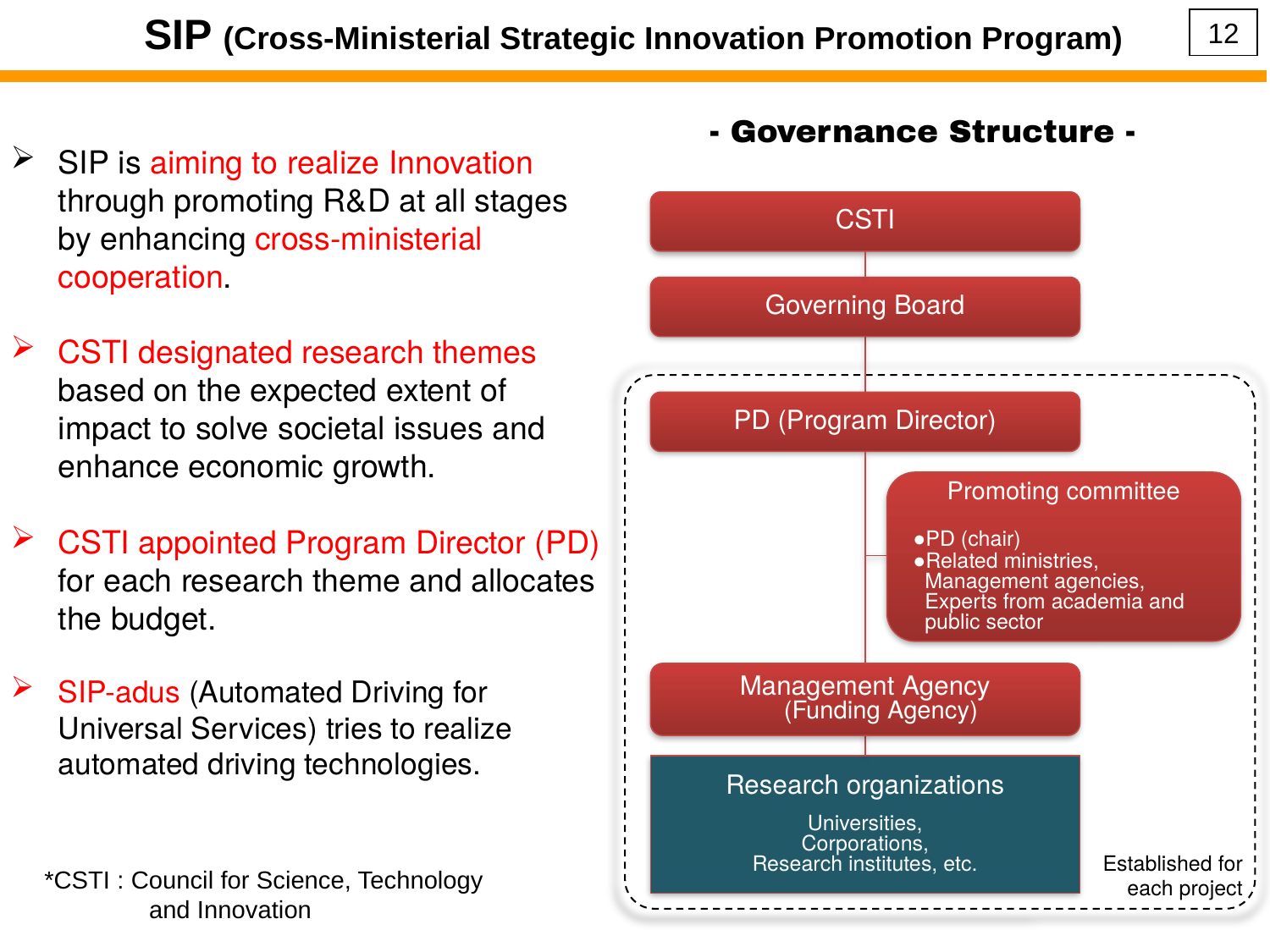

SIP (Cross-Ministerial Strategic Innovation Promotion Program)
12
（参考）
- Governance Structure -
SIP is aiming to realize Innovation through promoting R&D at all stages by enhancing cross-ministerial cooperation.

CSTI designated research themes  based on the expected extent of impact to solve societal issues and enhance economic growth.

CSTI appointed Program Director (PD) for each research theme and allocates the budget.

SIP-adus (Automated Driving for Universal Services) tries to realize automated driving technologies.
CSTI
Governing Board

PD (Program Director)
Promoting committee

  ●PD (chair)
   ●Related ministries,
     Management agencies,
     Experts from academia and
     public sector
Management Agency
(Funding Agency)
Research organizations

Universities,
Corporations,
Research institutes, etc.
Established for
each project
*CSTI : Council for Science, Technology
               and Innovation